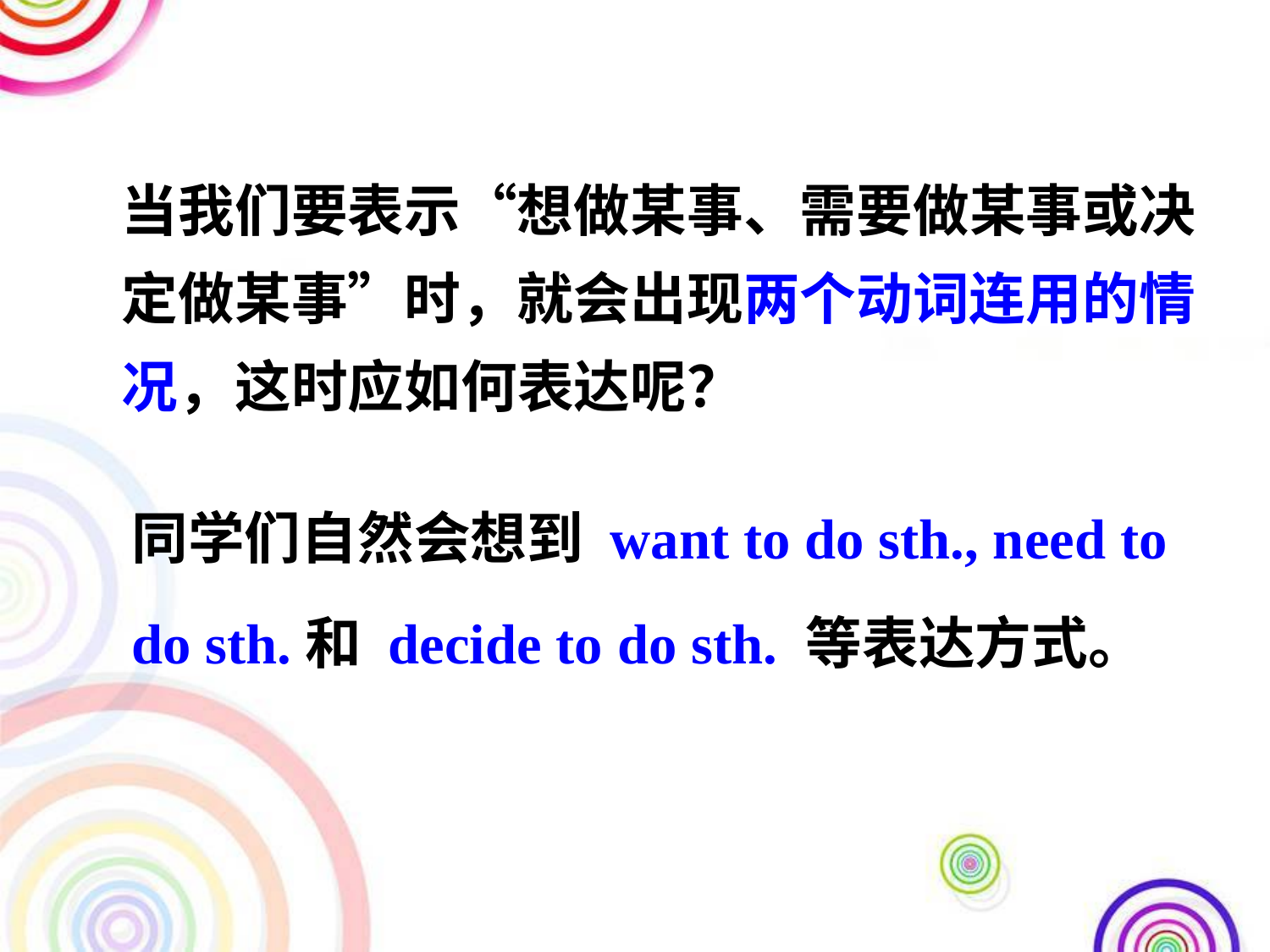

当我们要表示“想做某事、需要做某事或决定做某事”时，就会出现两个动词连用的情况，这时应如何表达呢？
同学们自然会想到 want to do sth., need to
do sth.和 decide to do sth. 等表达方式。